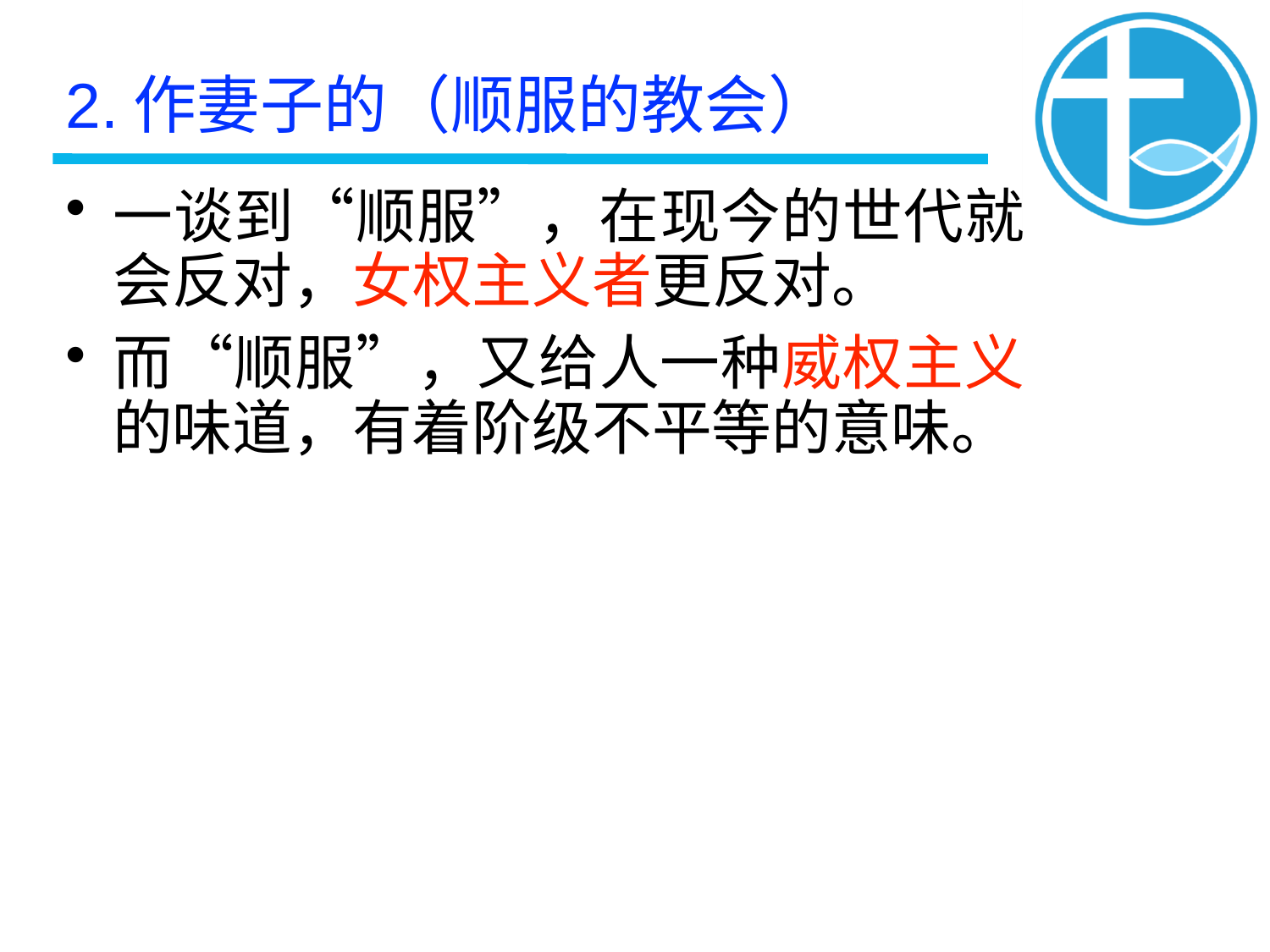

2.作妻子的（顺服的教会）
一谈到“顺服”，在现今的世代就会反对，女权主义者更反对。
而“顺服”，又给人一种威权主义的味道，有着阶级不平等的意味。